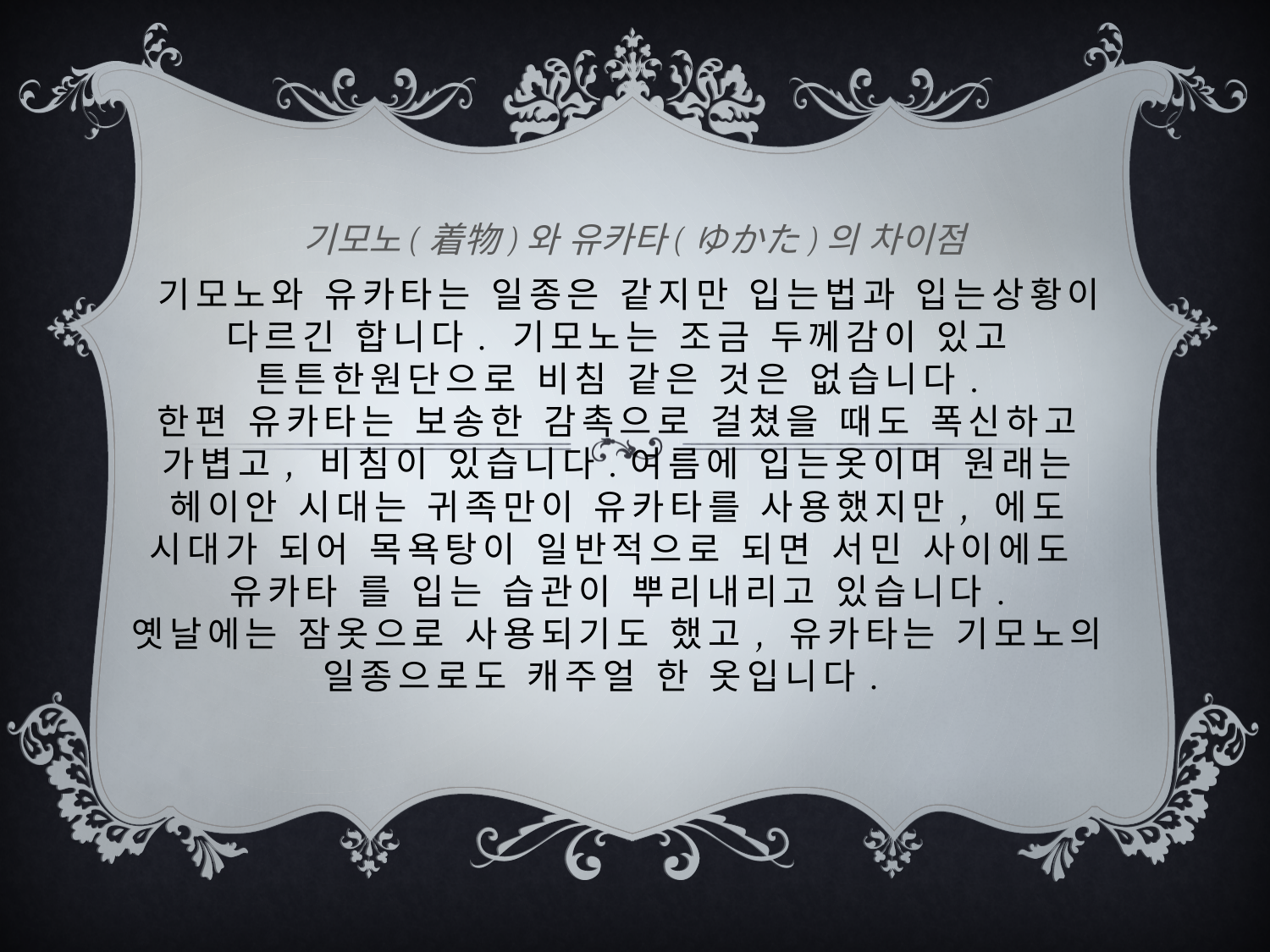

기모노(着物)와 유카타(ゆかた)의 차이점
# 기모노와 유카타는 일종은 같지만 입는법과 입는상황이 다르긴 합니다. 기모노는 조금 두께감이 있고 튼튼한원단으로 비침 같은 것은 없습니다. 한편 유카타는 보송한 감촉으로 걸쳤을 때도 폭신하고 가볍고, 비침이 있습니다.여름에 입는옷이며 원래는 헤이안 시대는 귀족만이 유카타를 사용했지만, 에도 시대가 되어 목욕탕이 일반적으로 되면 서민 사이에도  유카타 를 입는 습관이 뿌리내리고 있습니다. 옛날에는 잠옷으로 사용되기도 했고, 유카타는 기모노의 일종으로도 캐주얼 한 옷입니다.